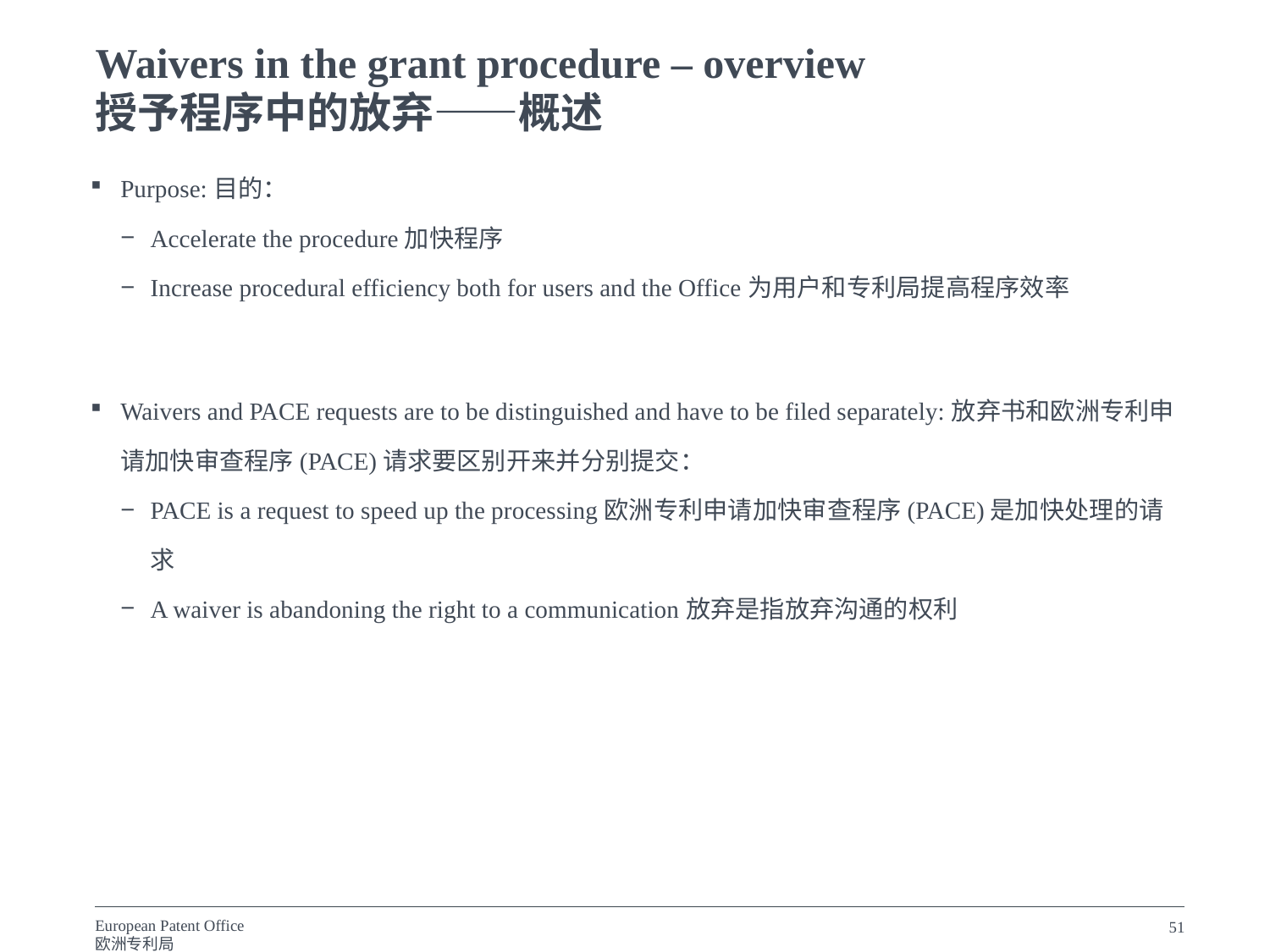

# Waivers in the grant procedure – overview 授予程序中的放弃——概述
Purpose:目的：
Accelerate the procedure加快程序
Increase procedural efficiency both for users and the Office为用户和专利局提高程序效率

Waivers and PACE requests are to be distinguished and have to be filed separately:放弃书和欧洲专利申请加快审查程序(PACE)请求要区别开来并分别提交：
PACE is a request to speed up the processing欧洲专利申请加快审查程序(PACE)是加快处理的请求
A waiver is abandoning the right to a communication放弃是指放弃沟通的权利

51